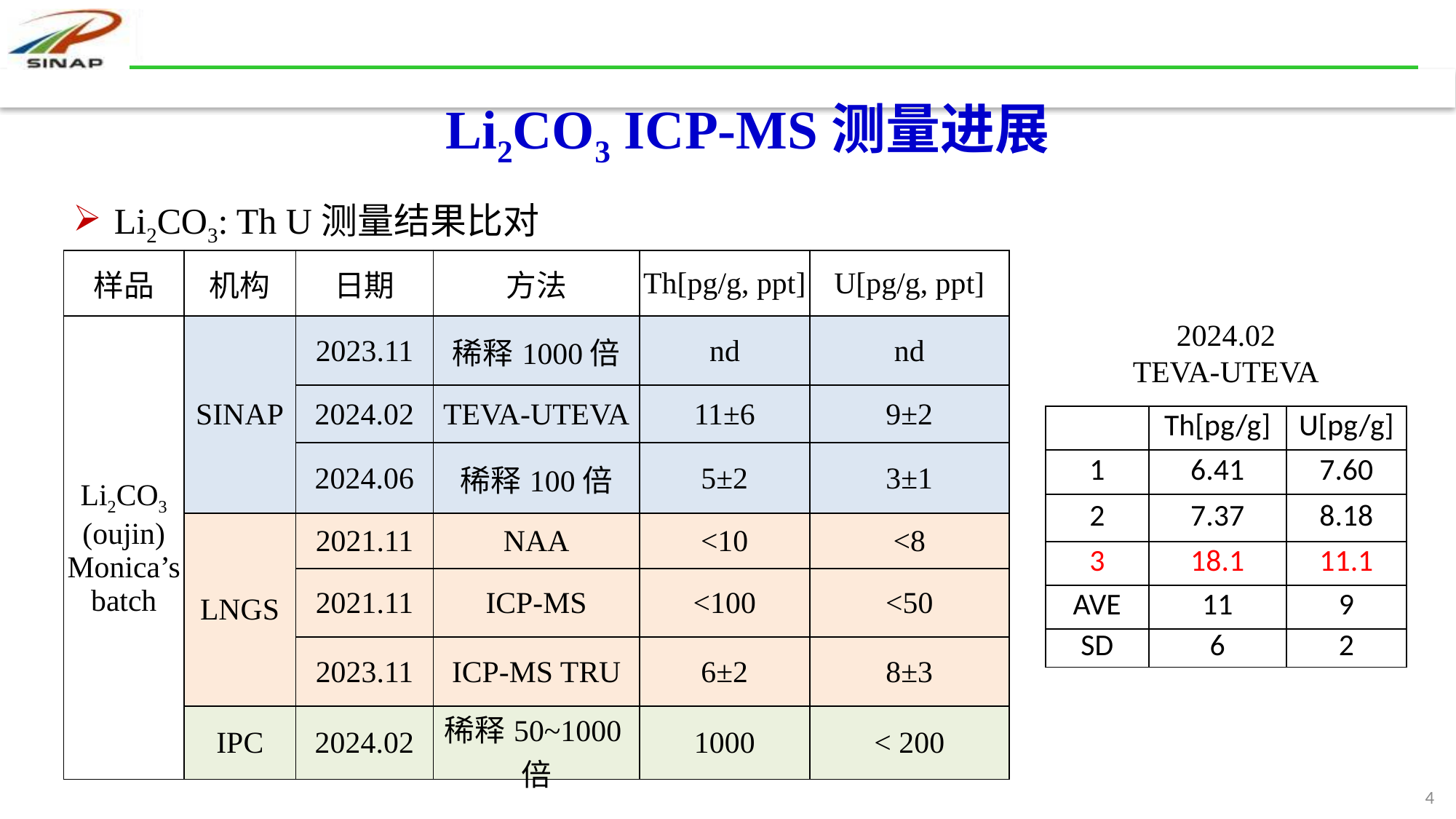

Li2CO3 ICP-MS测量进展
Li2CO3: Th U测量结果比对
| 样品 | 机构 | 日期 | 方法 | Th[pg/g, ppt] | U[pg/g, ppt] |
| --- | --- | --- | --- | --- | --- |
| Li2CO3 (oujin) Monica’s batch | SINAP | 2023.11 | 稀释1000倍 | nd | nd |
|  |  | 2024.02 | TEVA-UTEVA | 11±6 | 9±2 |
|  |  | 2024.06 | 稀释100倍 | 5±2 | 3±1 |
|  | LNGS | 2021.11 | NAA | <10 | <8 |
|  |  | 2021.11 | ICP-MS | <100 | <50 |
|  |  | 2023.11 | ICP-MS TRU | 6±2 | 8±3 |
|  | IPC | 2024.02 | 稀释50~1000倍 | 1000 | < 200 |
2024.02
TEVA-UTEVA
|  | Th[pg/g] | U[pg/g] |
| --- | --- | --- |
| 1 | 6.41 | 7.60 |
| 2 | 7.37 | 8.18 |
| 3 | 18.1 | 11.1 |
| AVE | 11 | 9 |
| SD | 6 | 2 |
4